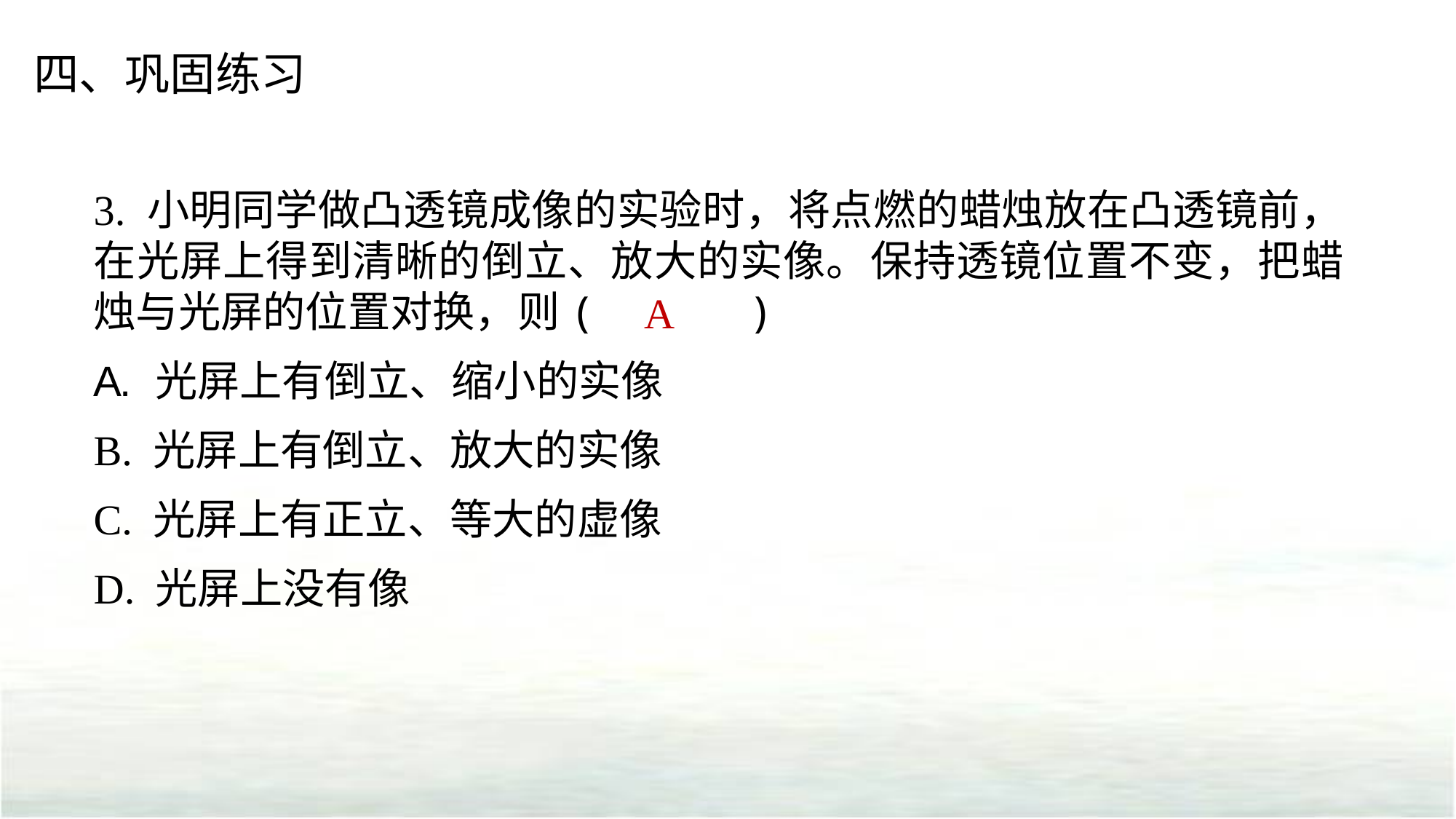

四、巩固练习
3. 小明同学做凸透镜成像的实验时，将点燃的蜡烛放在凸透镜前，在光屏上得到清晰的倒立、放大的实像。保持透镜位置不变，把蜡烛与光屏的位置对换，则(      )
光屏上有倒立、缩小的实像
B. 光屏上有倒立、放大的实像
C. 光屏上有正立、等大的虚像
D. 光屏上没有像
A